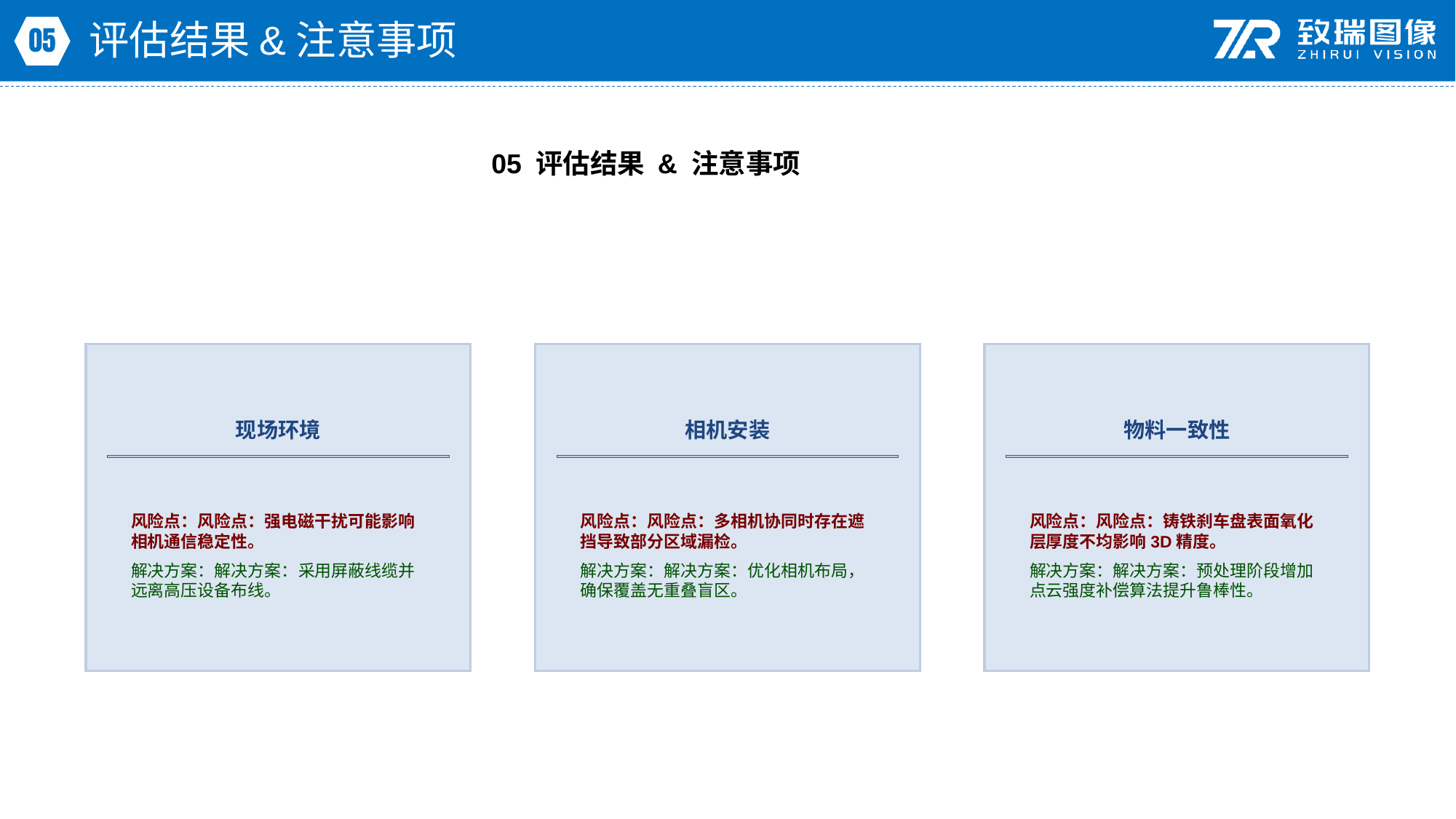

评估结果&注意事项
05

05 评估结果 & 注意事项

现场环境

相机安装

物料一致性

风险点：风险点：强电磁干扰可能影响相机通信稳定性。
解决方案：解决方案：采用屏蔽线缆并远离高压设备布线。

风险点：风险点：多相机协同时存在遮挡导致部分区域漏检。
解决方案：解决方案：优化相机布局，确保覆盖无重叠盲区。

风险点：风险点：铸铁刹车盘表面氧化层厚度不均影响3D精度。
解决方案：解决方案：预处理阶段增加点云强度补偿算法提升鲁棒性。